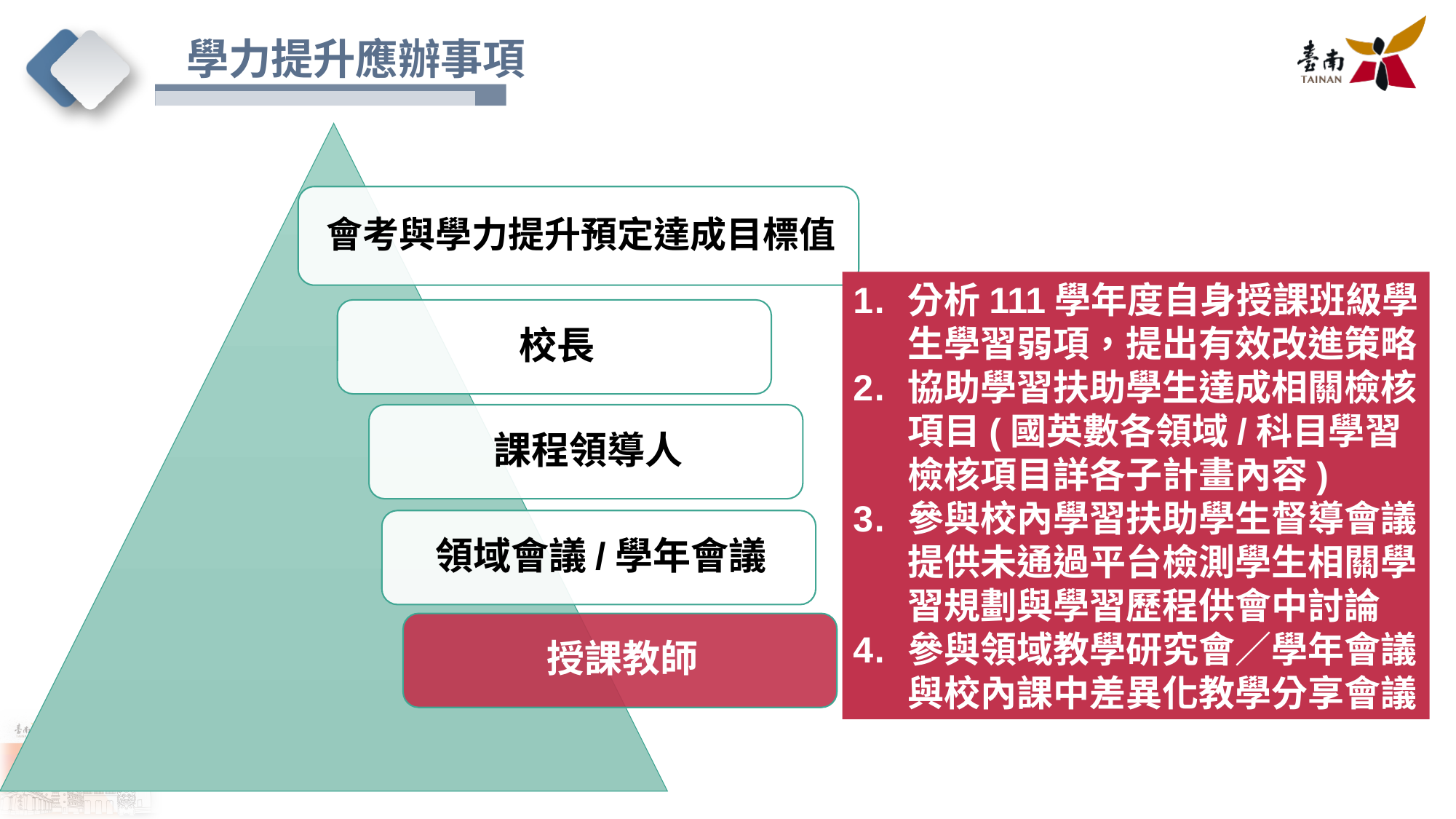

學力提升應辦事項

會考與學力提升預定達成目標值
校長
課程領導人
領域會議/學年會議
授課教師
分析111學年度自身授課班級學生學習弱項，提出有效改進策略
協助學習扶助學生達成相關檢核項目(國英數各領域/科目學習檢核項目詳各子計畫內容)
參與校內學習扶助學生督導會議：提供未通過平台檢測學生相關學習規劃與學習歷程供會中討論
參與領域教學研究會／學年會議與校內課中差異化教學分享會議